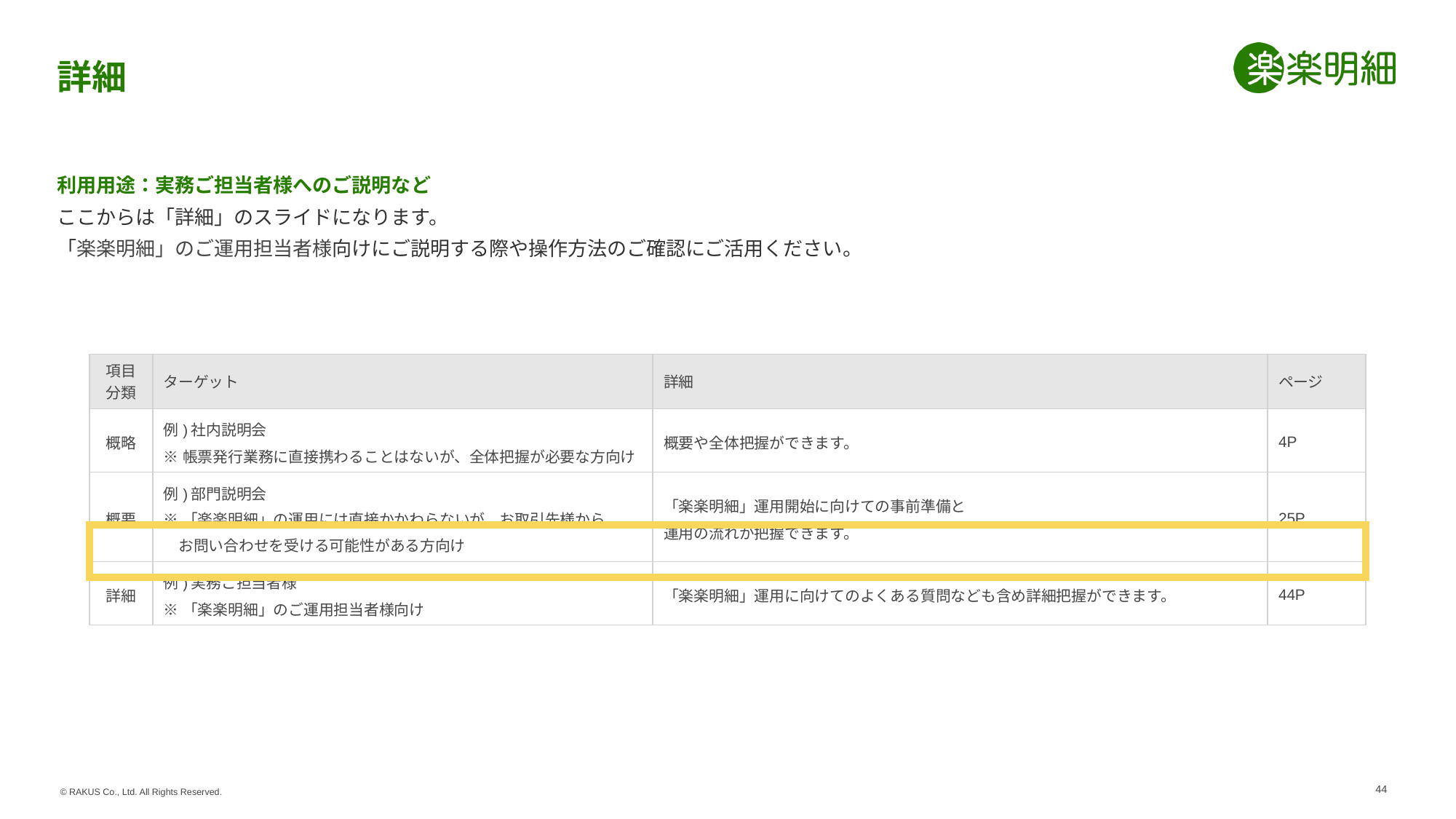

# 詳細
利用用途：実務ご担当者様へのご説明など
ここからは「詳細」のスライドになります。
「楽楽明細」のご運用担当者様向けにご説明する際や操作方法のご確認にご活用ください。
| 項目分類 | ターゲット | 詳細 | ページ |
| --- | --- | --- | --- |
| 概略 | 例)社内説明会 ※帳票発行業務に直接携わることはないが、全体把握が必要な方向け | 概要や全体把握ができます。 | 4P |
| 概要 | 例)部門説明会 ※「楽楽明細」の運用には直接かかわらないが、お取引先様から 　お問い合わせを受ける可能性がある方向け | 「楽楽明細」運用開始に向けての事前準備と 運用の流れが把握できます。 | 25P |
| 詳細 | 例)実務ご担当者様 ※「楽楽明細」のご運用担当者様向け | 「楽楽明細」運用に向けてのよくある質問なども含め詳細把握ができます。 | 44P |

44